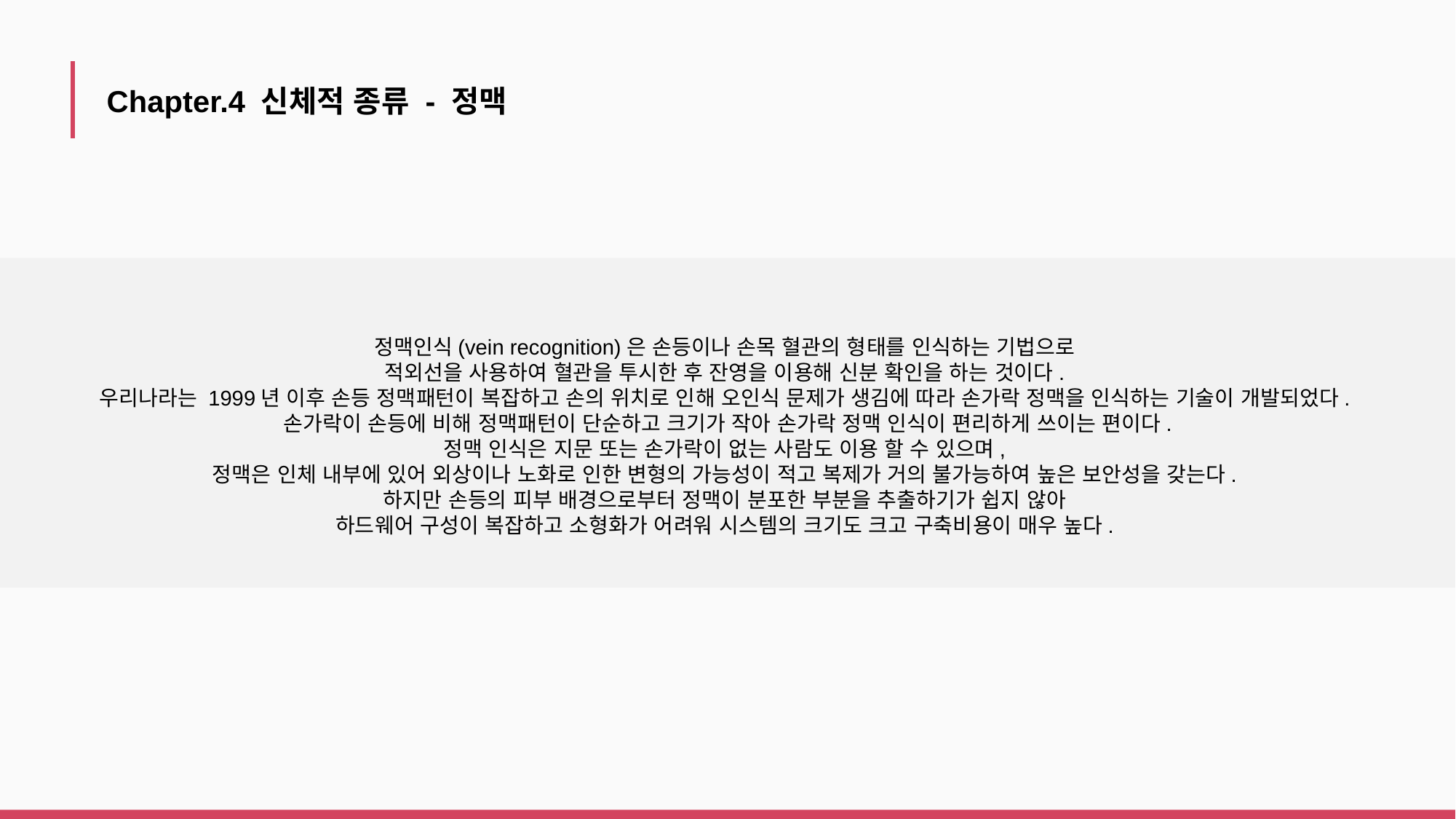

Chapter.4 신체적 종류 - 정맥

정맥인식(vein recognition)은 손등이나 손목 혈관의 형태를 인식하는 기법으로
적외선을 사용하여 혈관을 투시한 후 잔영을 이용해 신분 확인을 하는 것이다.
우리나라는 1999년 이후 손등 정맥패턴이 복잡하고 손의 위치로 인해 오인식 문제가 생김에 따라 손가락 정맥을 인식하는 기술이 개발되었다.
손가락이 손등에 비해 정맥패턴이 단순하고 크기가 작아 손가락 정맥 인식이 편리하게 쓰이는 편이다.
정맥 인식은 지문 또는 손가락이 없는 사람도 이용 할 수 있으며,
정맥은 인체 내부에 있어 외상이나 노화로 인한 변형의 가능성이 적고 복제가 거의 불가능하여 높은 보안성을 갖는다.
하지만 손등의 피부 배경으로부터 정맥이 분포한 부분을 추출하기가 쉽지 않아
하드웨어 구성이 복잡하고 소형화가 어려워 시스템의 크기도 크고 구축비용이 매우 높다.